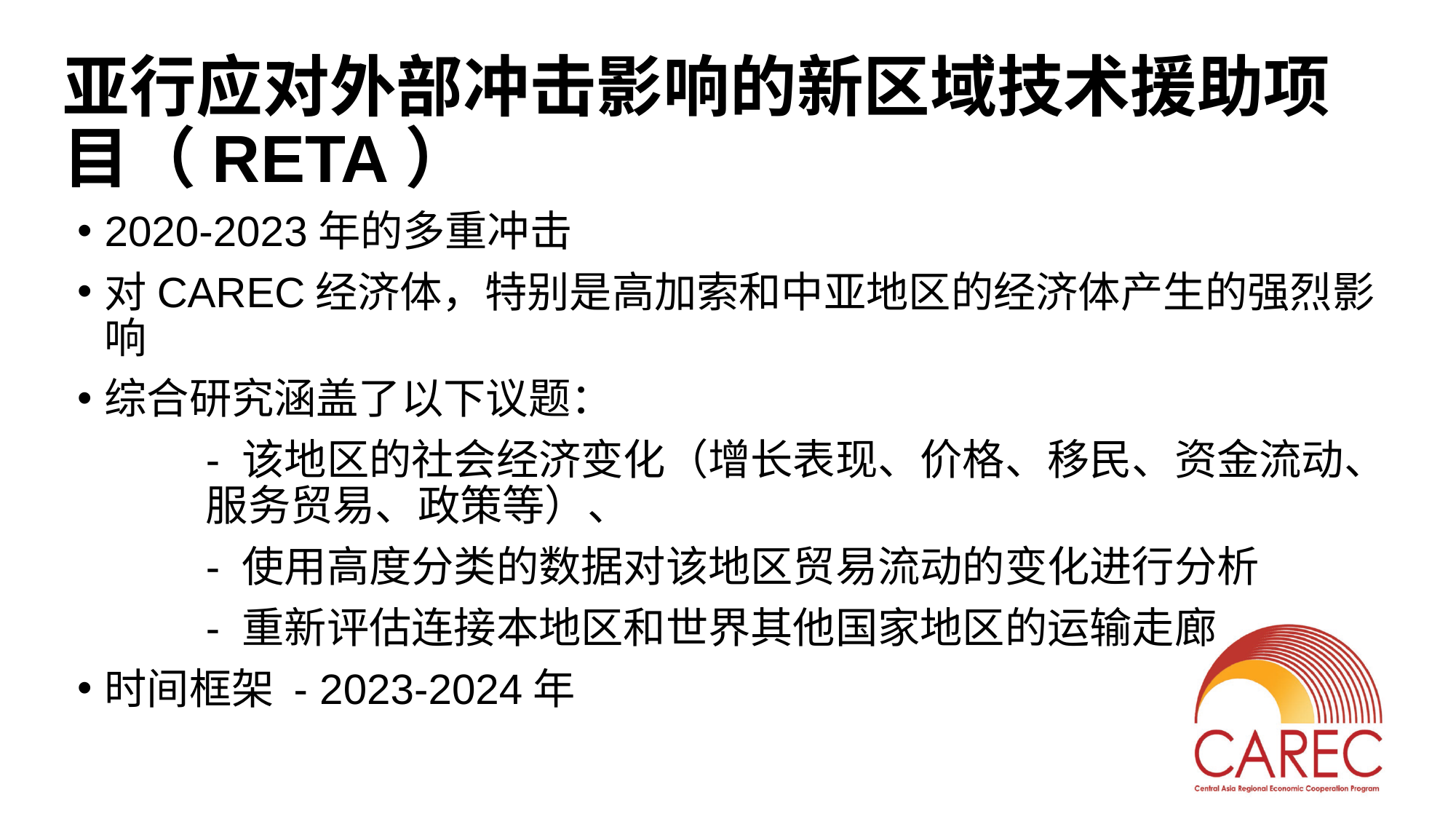

# 亚行应对外部冲击影响的新区域技术援助项目（RETA）
2020-2023年的多重冲击
对CAREC经济体，特别是高加索和中亚地区的经济体产生的强烈影响
综合研究涵盖了以下议题：
	- 该地区的社会经济变化（增长表现、价格、移民、资金流动、服务贸易、政策等）、
	- 使用高度分类的数据对该地区贸易流动的变化进行分析
	- 重新评估连接本地区和世界其他国家地区的运输走廊
时间框架 - 2023-2024年